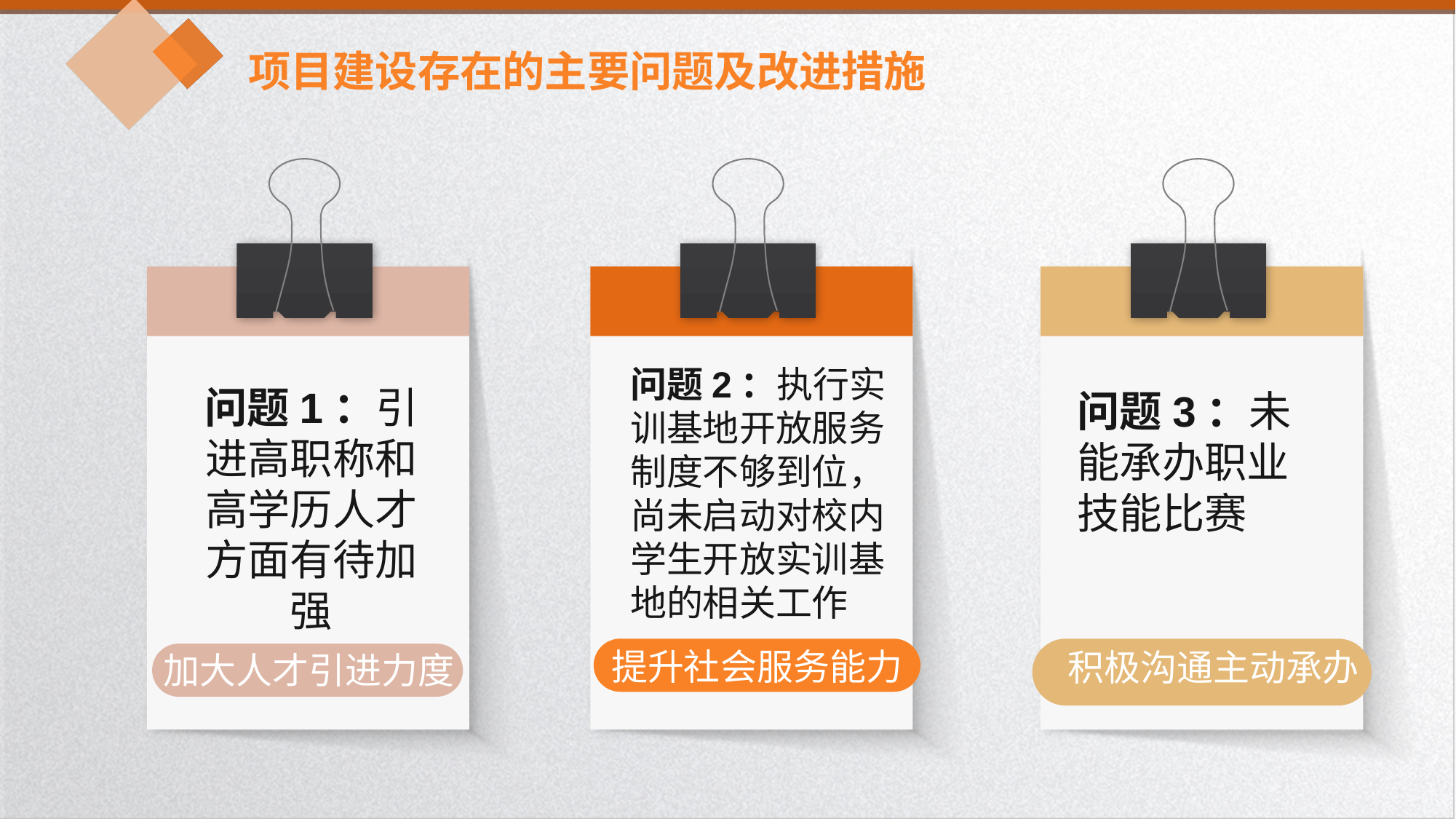

项目建设存在的主要问题及改进措施

问题2：执行实训基地开放服务制度不够到位，尚未启动对校内学生开放实训基地的相关工作
问题1：引进高职称和高学历人才方面有待加强
问题3：未能承办职业技能比赛

积极沟通主动承办
提升社会服务能力

加大人才引进力度